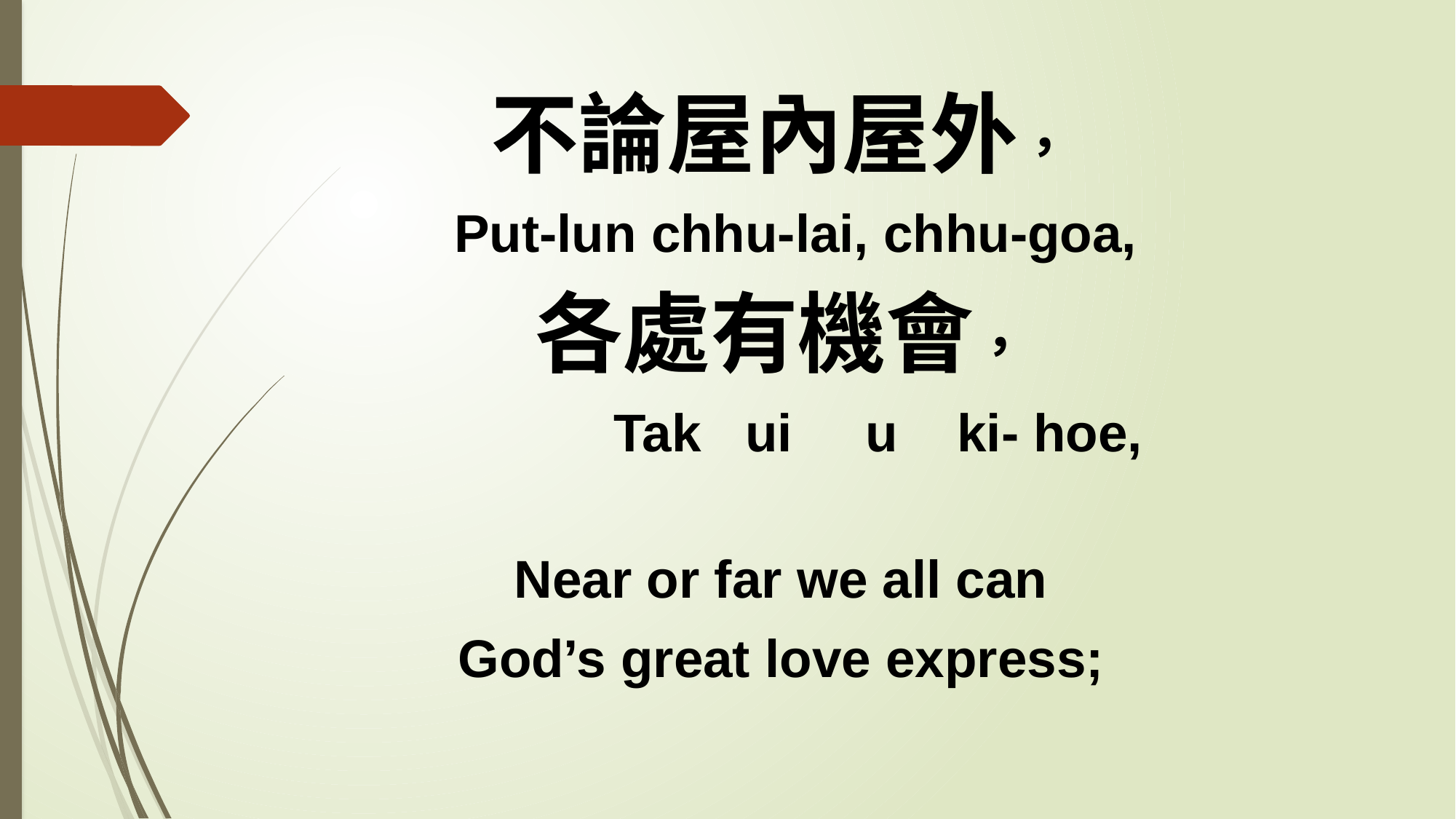

不論屋內屋外，
  Put-lun chhu-lai, chhu-goa,
各處有機會，
                        Tak   ui     u    ki- hoe,

Near or far we all can
God’s great love express;